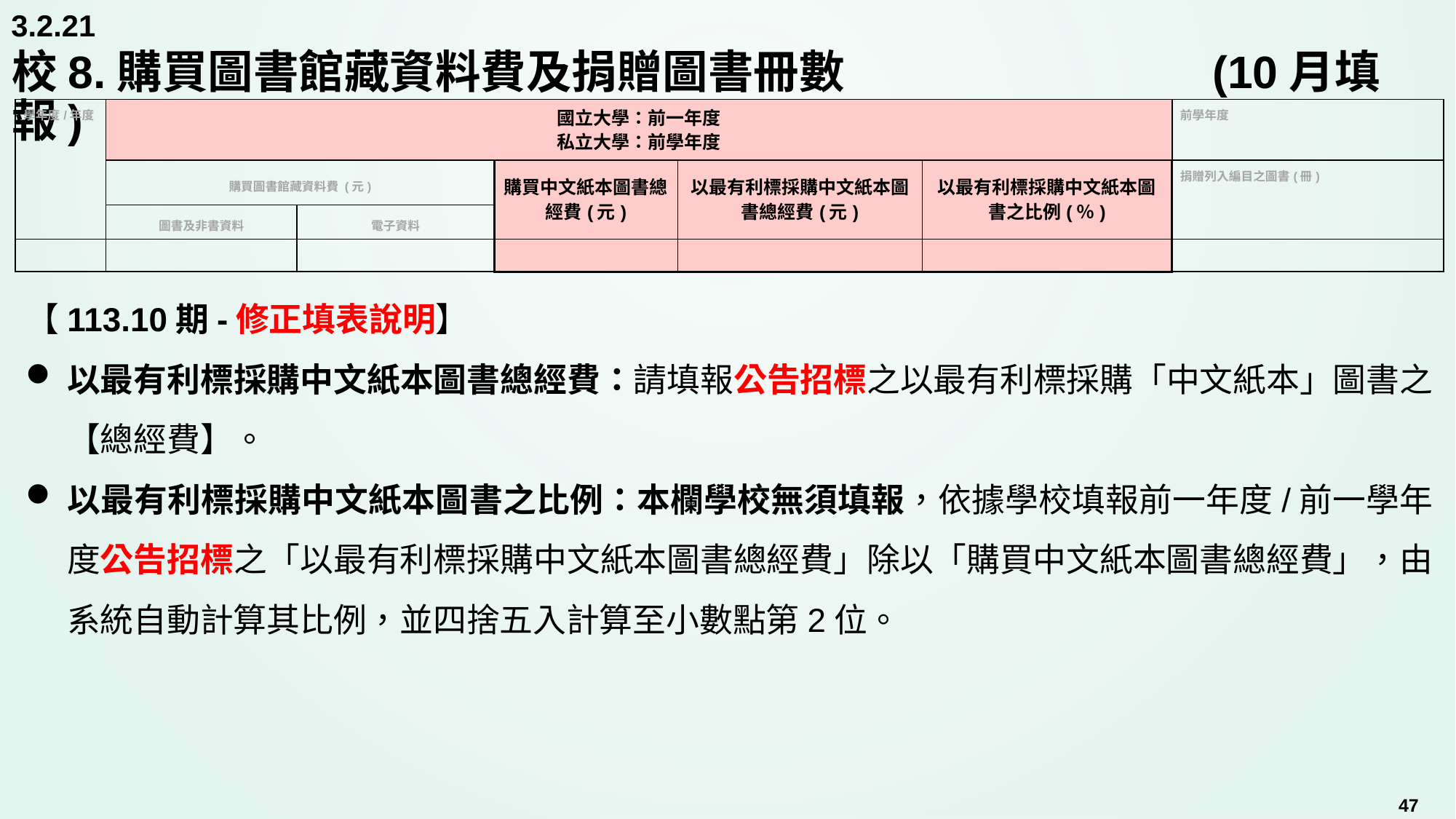

3.2.21
# 校8.購買圖書館藏資料費及捐贈圖書冊數	  			(10月填報)
| 學年度/年度 | 國立大學：前一年度 私立大學：前學年度 |  |  |  |  | 前學年度 |
| --- | --- | --- | --- | --- | --- | --- |
|  | 購買圖書館藏資料費 (元) |  | 購買中文紙本圖書總經費(元) | 以最有利標採購中文紙本圖書總經費(元) | 以最有利標採購中文紙本圖書之比例(％) | 捐贈列入編目之圖書(冊) |
|  | 圖書及非書資料 | 電子資料 |  |  |  |  |
|  |  |  |  |  |  |  |
【113.10期-修正填表說明】
以最有利標採購中文紙本圖書總經費：請填報公告招標之以最有利標採購「中文紙本」圖書之【總經費】。
以最有利標採購中文紙本圖書之比例：本欄學校無須填報，依據學校填報前一年度/前一學年度公告招標之「以最有利標採購中文紙本圖書總經費」除以「購買中文紙本圖書總經費」，由系統自動計算其比例，並四捨五入計算至小數點第2位。